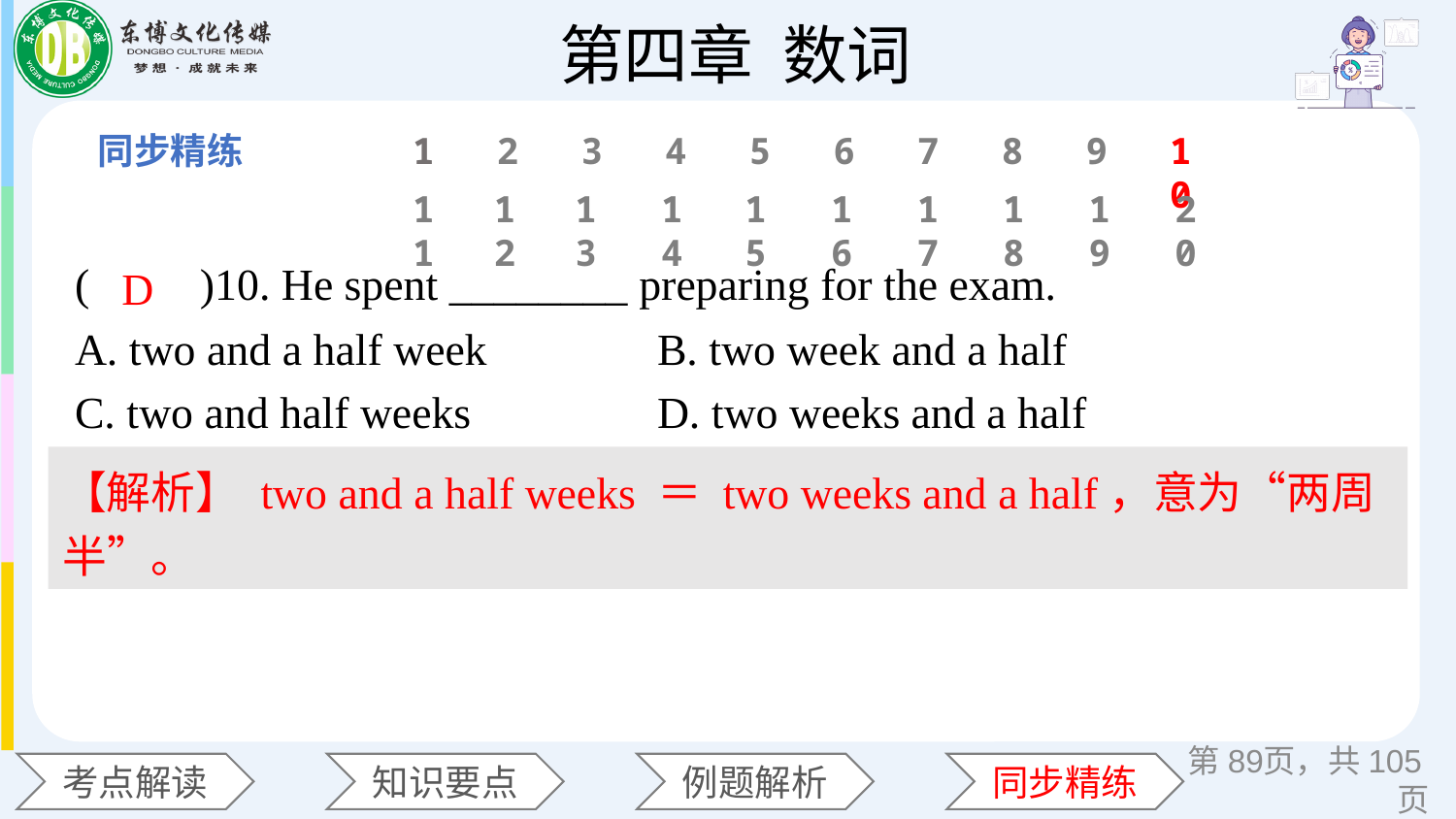

1
2
3
4
5
6
7
8
9
10
11
12
13
14
15
16
17
18
19
20
(　　)10. He spent ________ preparing for the exam.
A. two and a half week    	B. two week and a half
C. two and half weeks    	D. two weeks and a half
D
【解析】 two and a half weeks ＝ two weeks and a half，意为“两周半”。
第89页，共105页